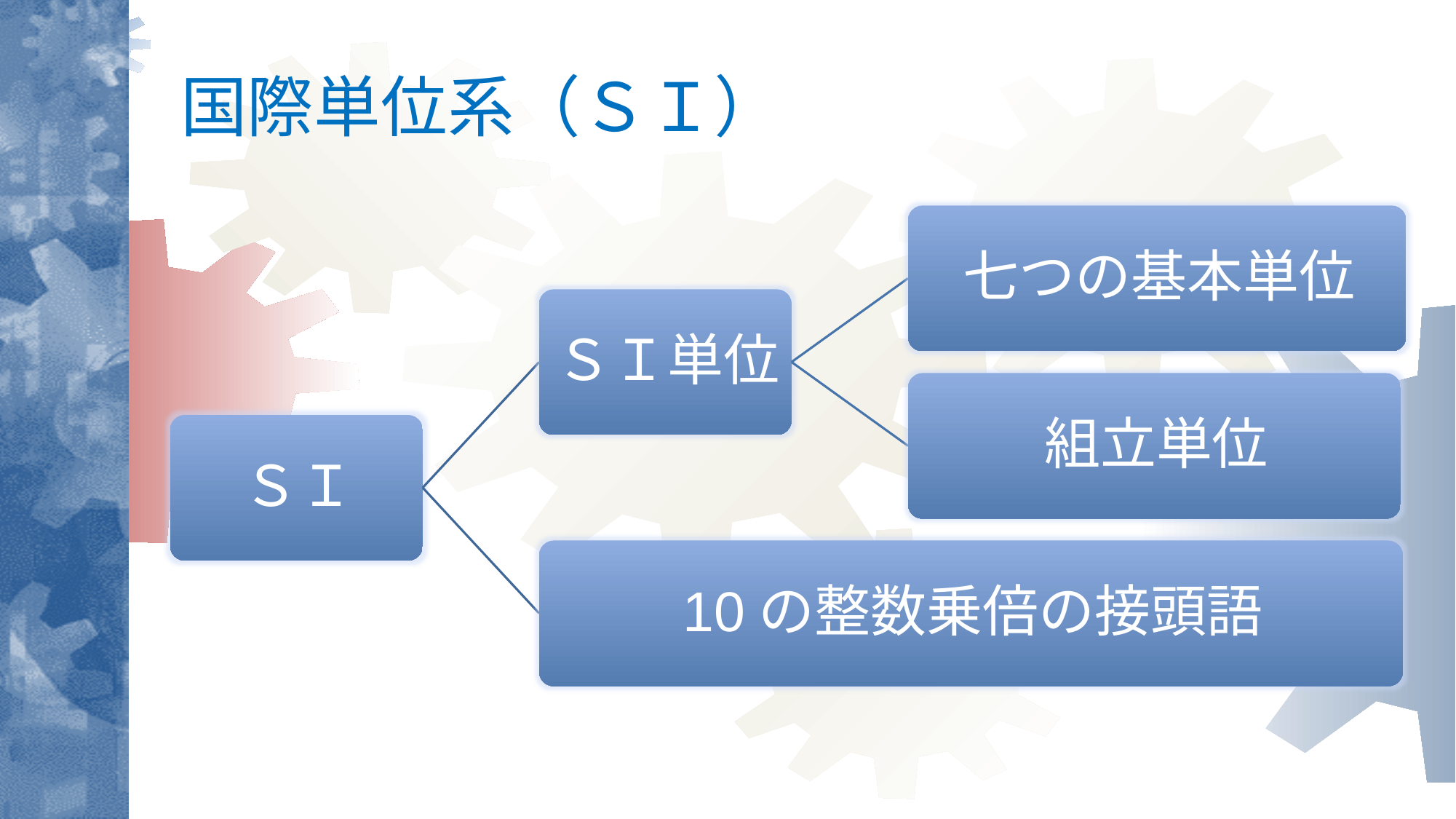

# 国際単位系（ＳＩ）
ＳＩ

ＳＩ単位

七つの基本単位

組立単位

10の整数乗倍の接頭語